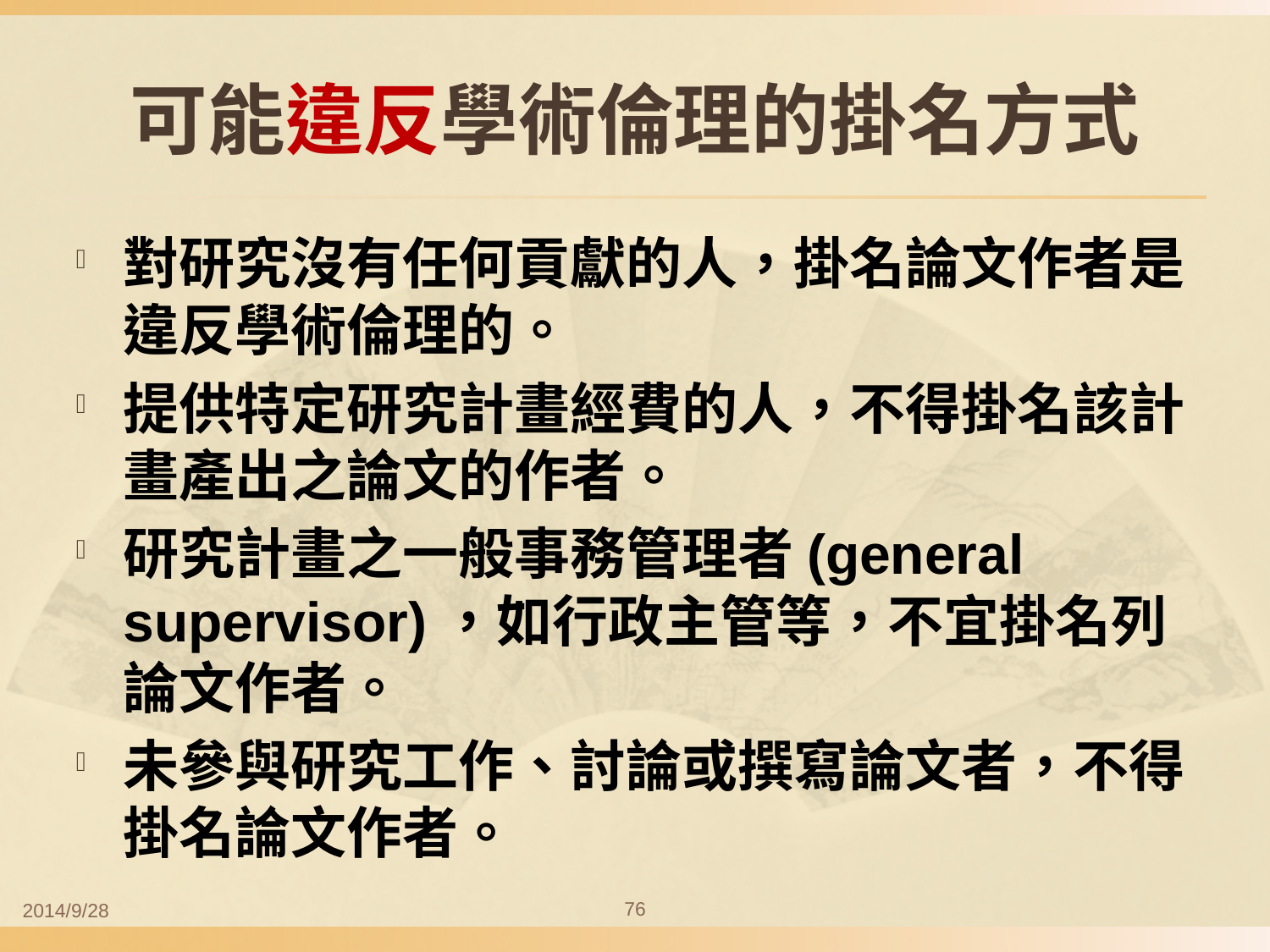

# 可能違反學術倫理的掛名方式
對研究沒有任何貢獻的人，掛名論文作者是違反學術倫理的。
提供特定研究計畫經費的人，不得掛名該計畫產出之論文的作者。
研究計畫之一般事務管理者(general supervisor)，如行政主管等，不宜掛名列論文作者。
未參與研究工作、討論或撰寫論文者，不得掛名論文作者。
2014/9/28
76